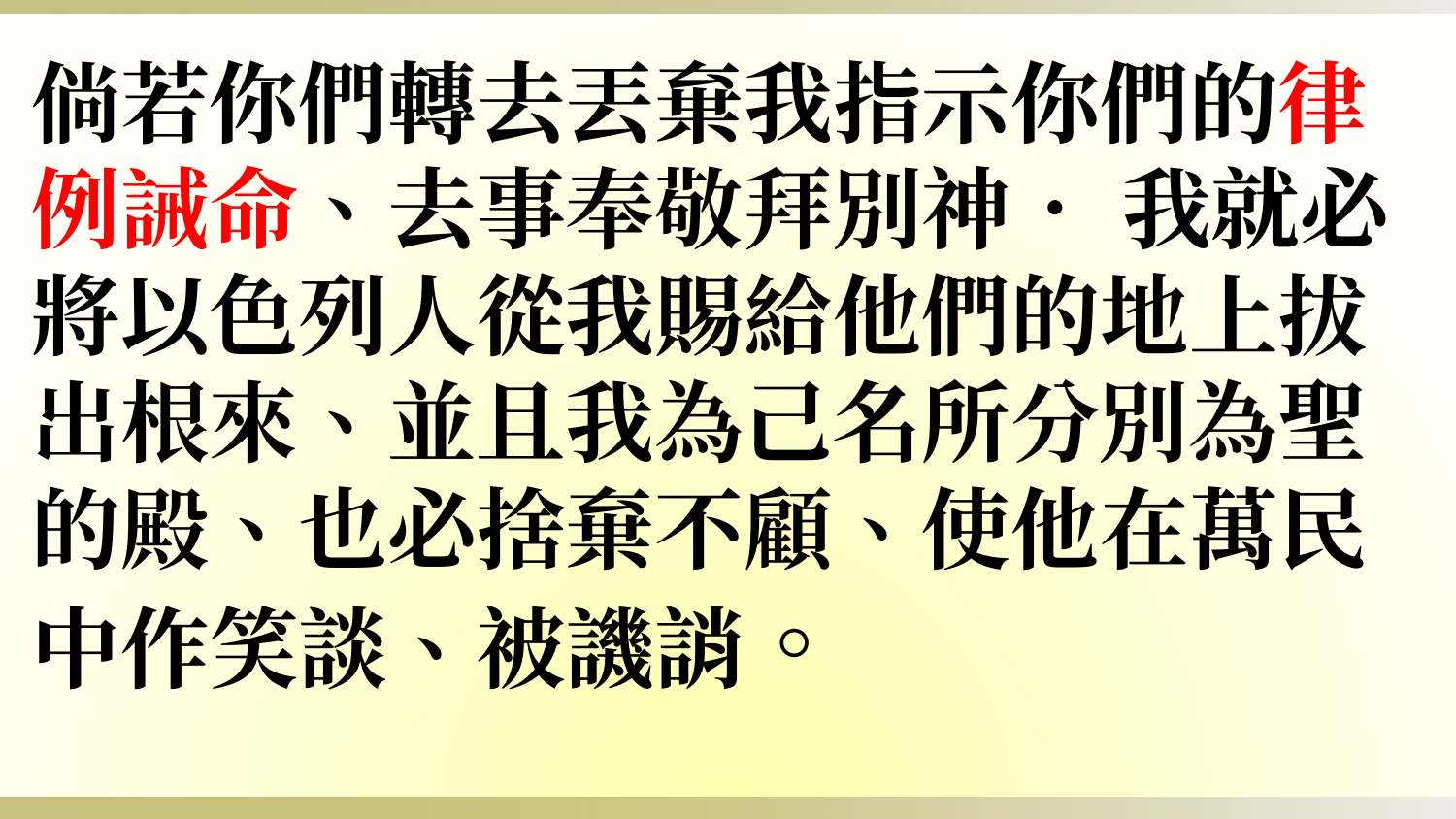

倘若你們轉去丟棄我指示你們的律例誡命、去事奉敬拜別神． 我就必將以色列人從我賜給他們的地上拔出根來、並且我為己名所分別為聖的殿、也必捨棄不顧、使他在萬民中作笑談、被譏誚。